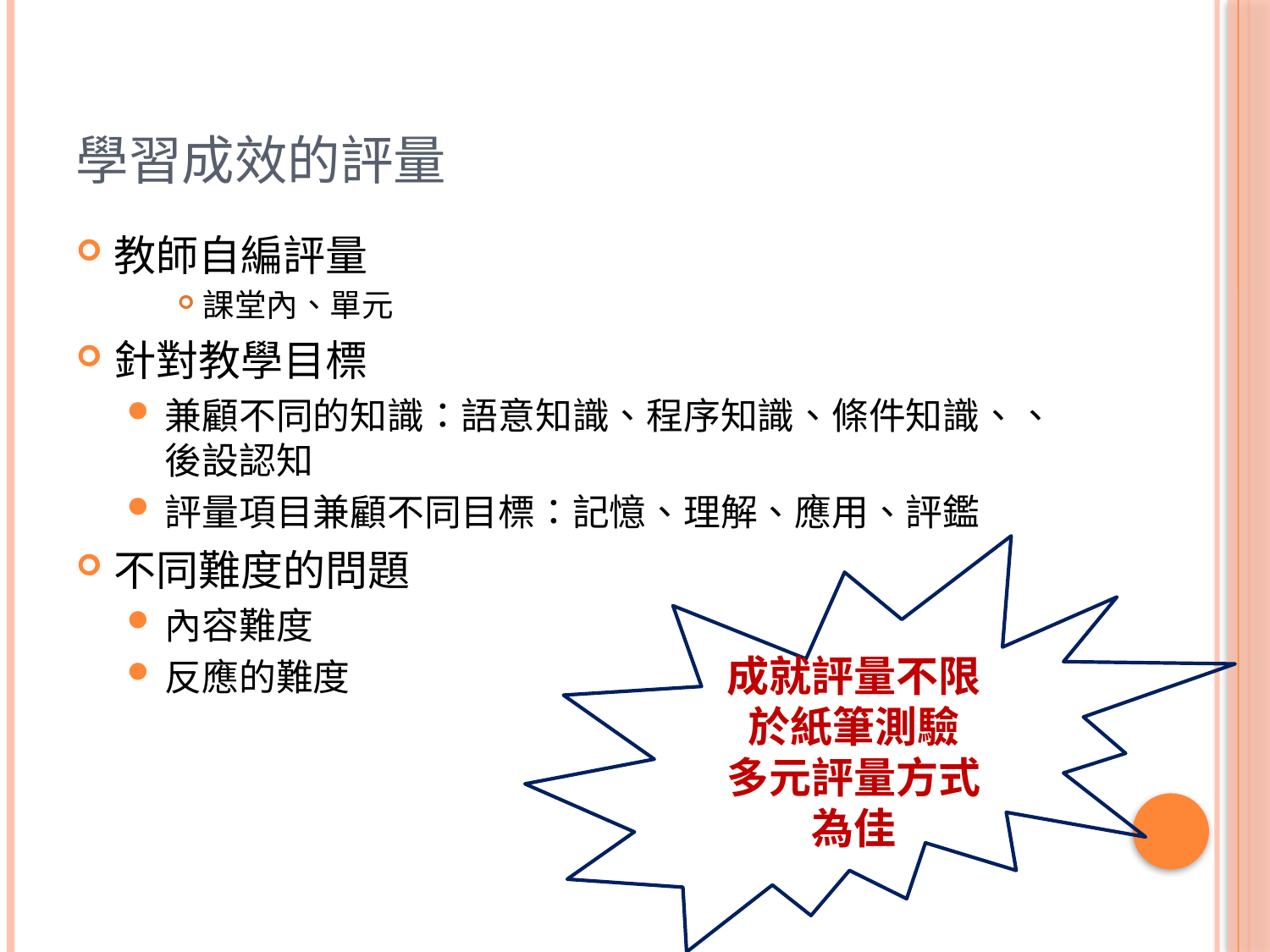

# 學習成效的評量
教師自編評量
課堂內、單元
針對教學目標
兼顧不同的知識：語意知識、程序知識、條件知識、、後設認知
評量項目兼顧不同目標：記憶、理解、應用、評鑑
不同難度的問題
內容難度
反應的難度

成就評量不限於紙筆測驗
多元評量方式為佳